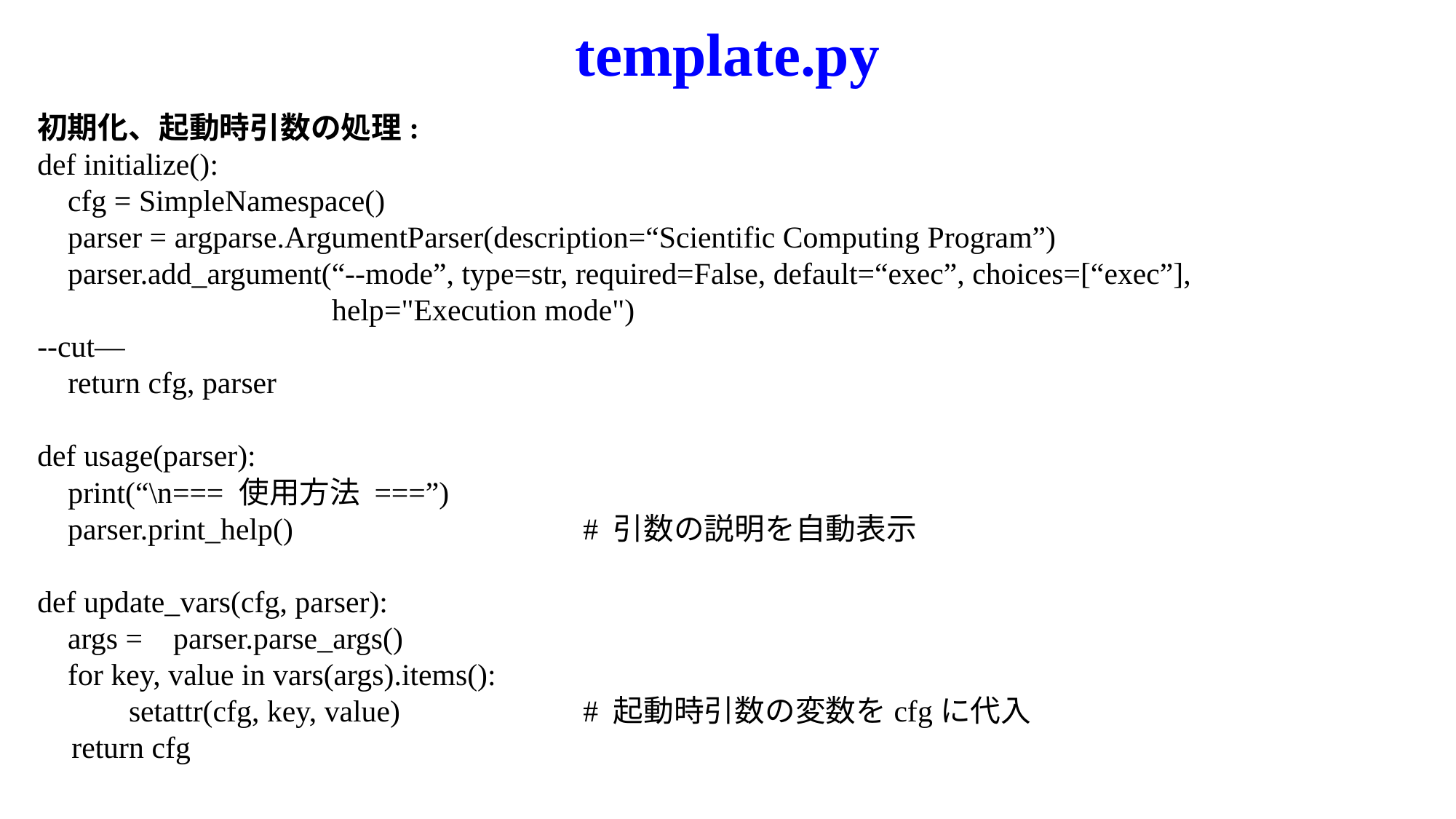

# template.py
初期化、起動時引数の処理:
def initialize():
    cfg = SimpleNamespace()
    parser = argparse.ArgumentParser(description=“Scientific Computing Program”)
    parser.add_argument(“--mode”, type=str, required=False, default=“exec”, choices=[“exec”],
		          help="Execution mode")
--cut—
    return cfg, parser
def usage(parser):
    print(“\n=== 使用方法 ===”)
    parser.print_help()  			# 引数の説明を自動表示
def update_vars(cfg, parser):
    args =    parser.parse_args()
    for key, value in vars(args).items():
            setattr(cfg, key, value)		# 起動時引数の変数をcfgに代入
    return cfg